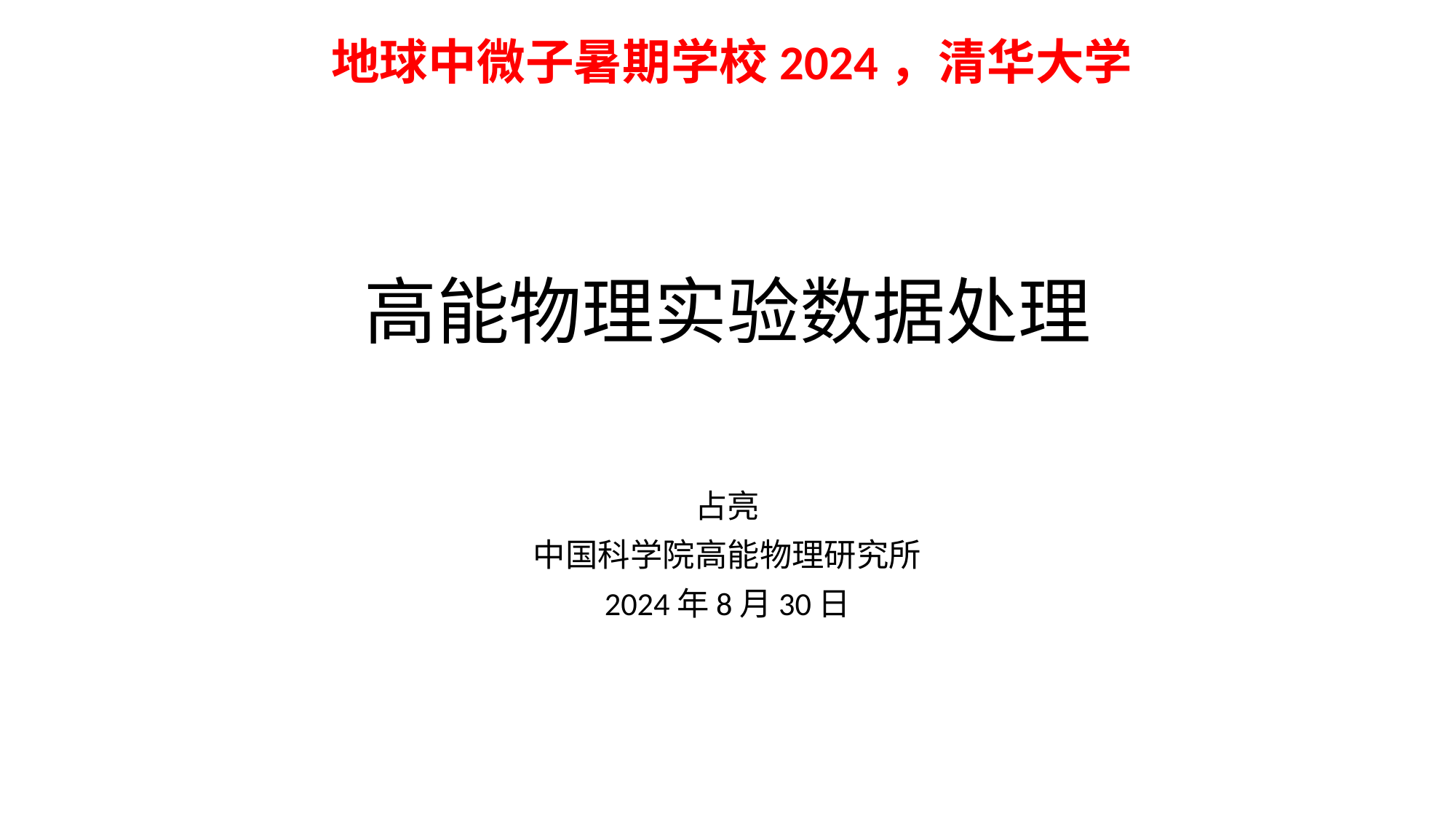

地球中微子暑期学校2024，清华大学
# 高能物理实验数据处理
占亮
中国科学院高能物理研究所
2024年8月30日